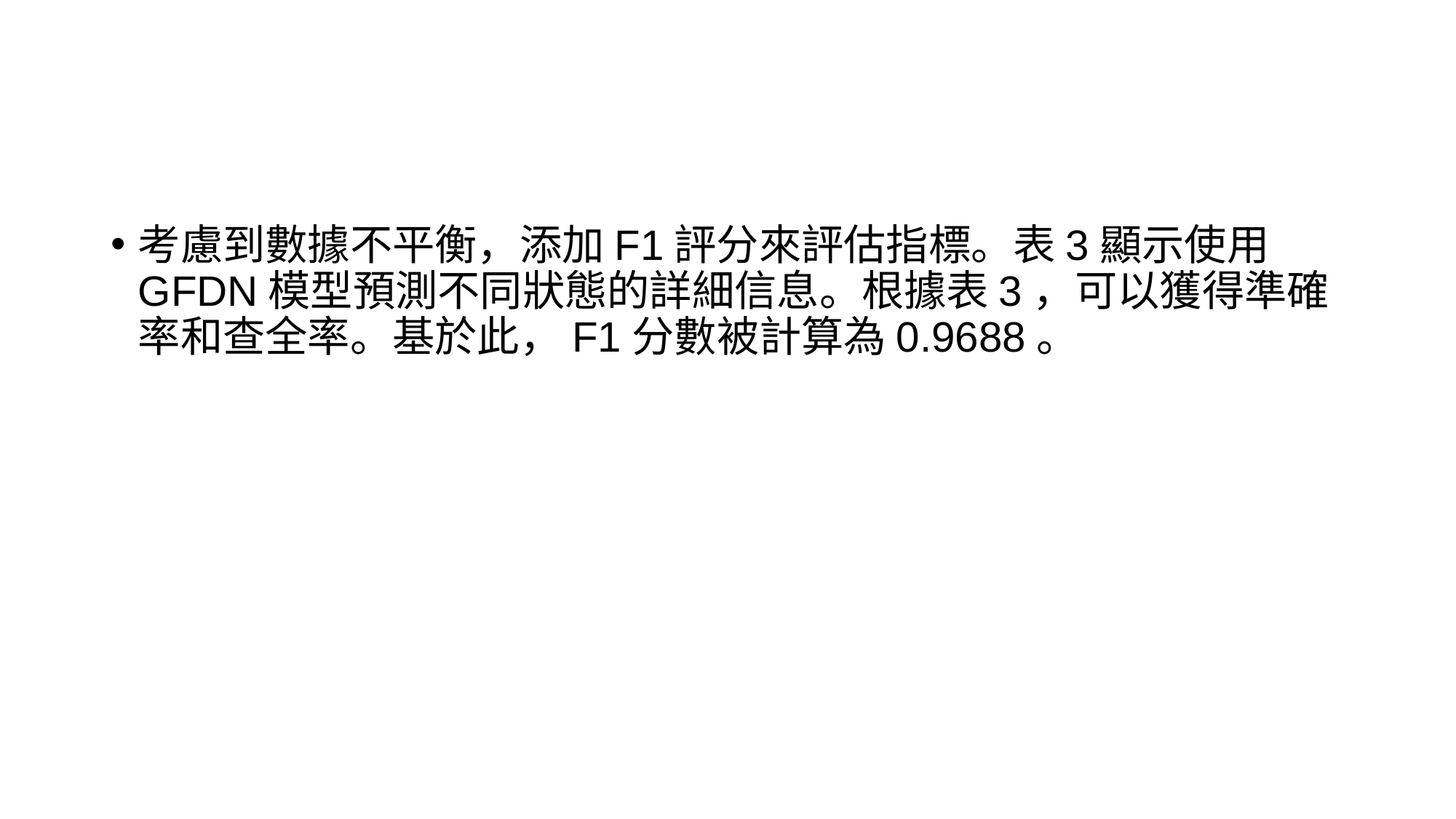

#
考慮到數據不平衡，添加F1評分來評估指標。表3顯示使用GFDN模型預測不同狀態的詳細信息。根據表3，可以獲得準確率和查全率。基於此，F1分數被計算為0.9688。